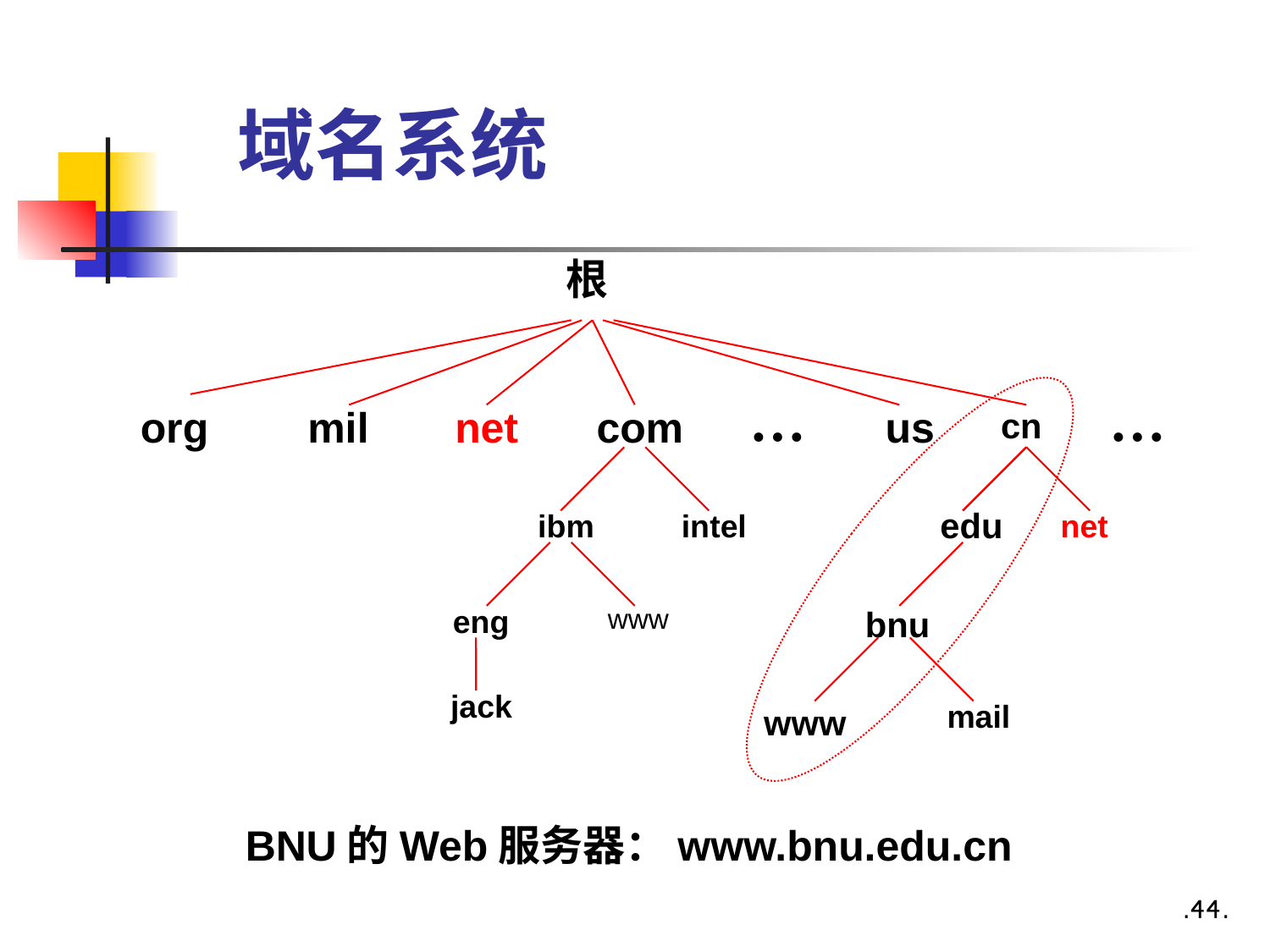

域名系统
根

org
mil
net
com
…
us
…
cn

edu
ibm
intel
net

eng
www
bnu

jack
mail
www
BNU的Web服务器：www.bnu.edu.cn
.44.